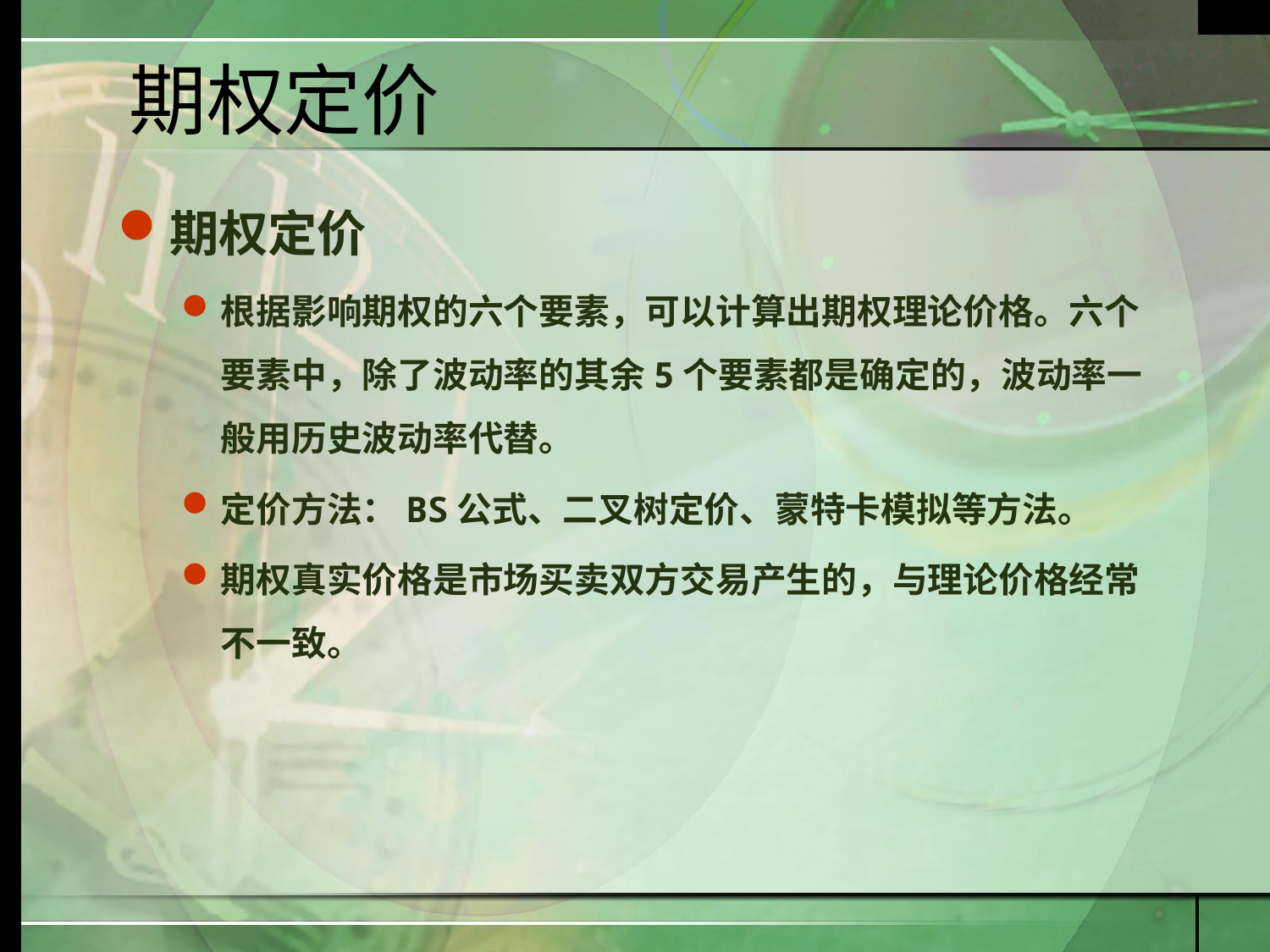

# 期权定价
期权定价
根据影响期权的六个要素，可以计算出期权理论价格。六个要素中，除了波动率的其余5个要素都是确定的，波动率一般用历史波动率代替。
定价方法：BS公式、二叉树定价、蒙特卡模拟等方法。
期权真实价格是市场买卖双方交易产生的，与理论价格经常不一致。